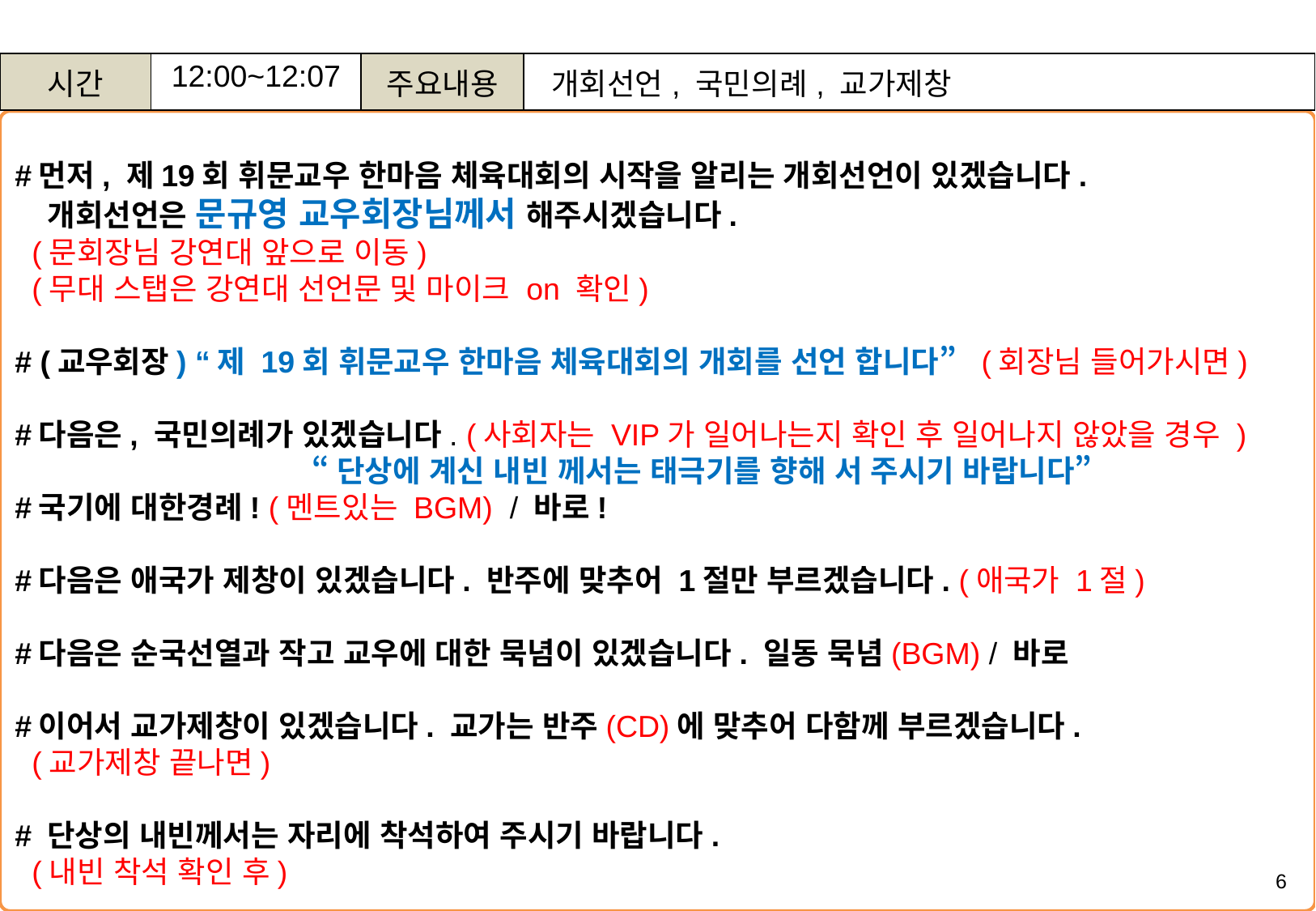

| 시간 | 12:00~12:07 | 주요내용 | 개회선언, 국민의례, 교가제창 |
| --- | --- | --- | --- |

#먼저, 제19회 휘문교우 한마음 체육대회의 시작을 알리는 개회선언이 있겠습니다.
   개회선언은 문규영 교우회장님께서 해주시겠습니다.
  (문회장님 강연대 앞으로 이동)
  (무대 스탭은 강연대 선언문 및 마이크 on 확인)

# (교우회장) “제 19회 휘문교우 한마음 체육대회의 개회를 선언 합니다”  (회장님 들어가시면)

#다음은, 국민의례가 있겠습니다. (사회자는 VIP가 일어나는지 확인 후 일어나지 않았을 경우 )
                                   “단상에 계신 내빈 께서는 태극기를 향해 서 주시기 바랍니다”
#국기에 대한경례! (멘트있는 BGM)  / 바로!

#다음은 애국가 제창이 있겠습니다. 반주에 맞추어 1절만 부르겠습니다. (애국가 1절)

#다음은 순국선열과 작고 교우에 대한 묵념이 있겠습니다. 일동 묵념(BGM) / 바로

#이어서 교가제창이 있겠습니다. 교가는 반주(CD)에 맞추어 다함께 부르겠습니다.
  (교가제창 끝나면)

# 단상의 내빈께서는 자리에 착석하여 주시기 바랍니다.
  (내빈 착석 확인 후)

6